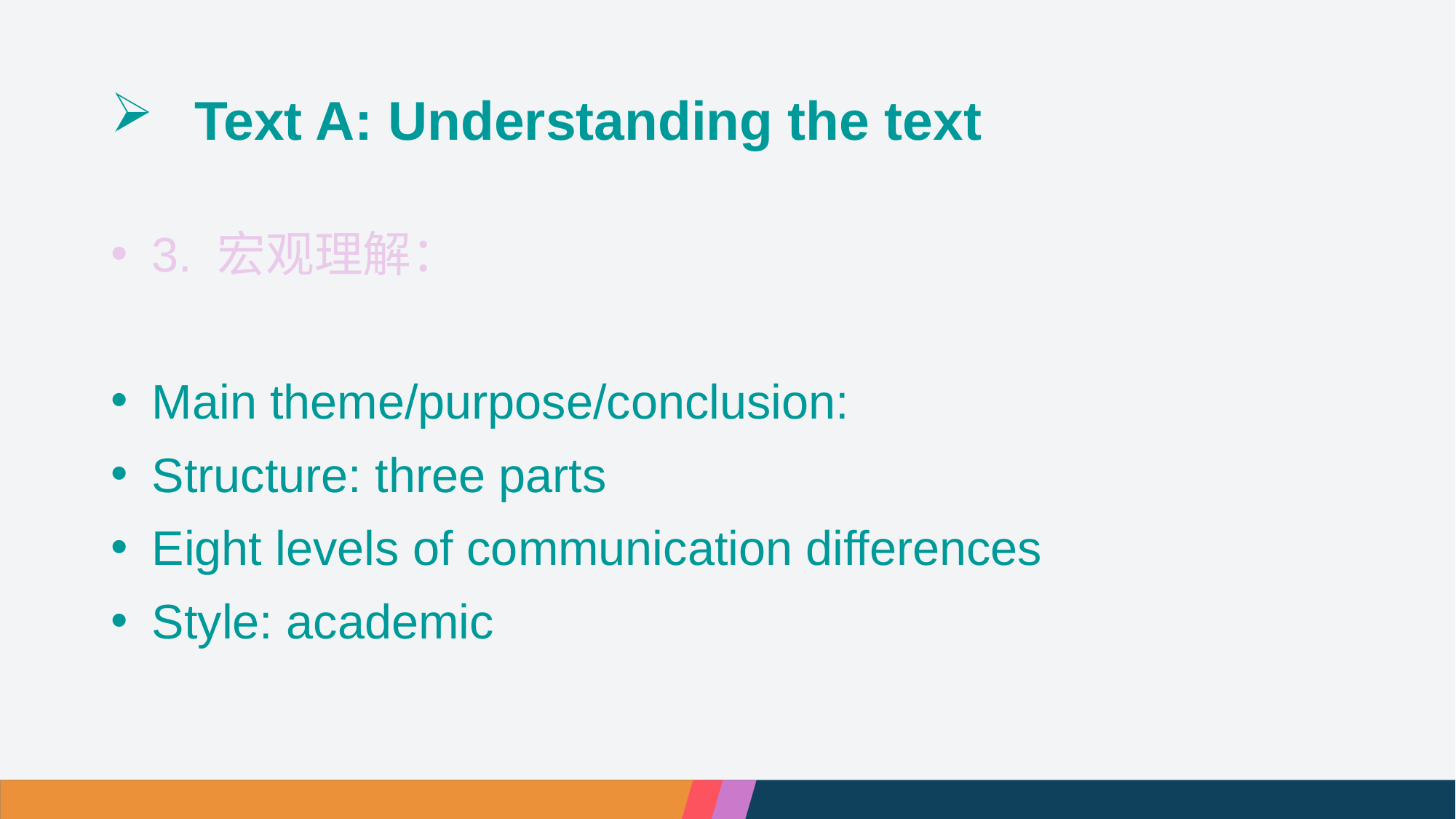

# Text A: Understanding the text
3. 宏观理解：

Main theme/purpose/conclusion:
Structure: three parts
Eight levels of communication differences
Style: academic